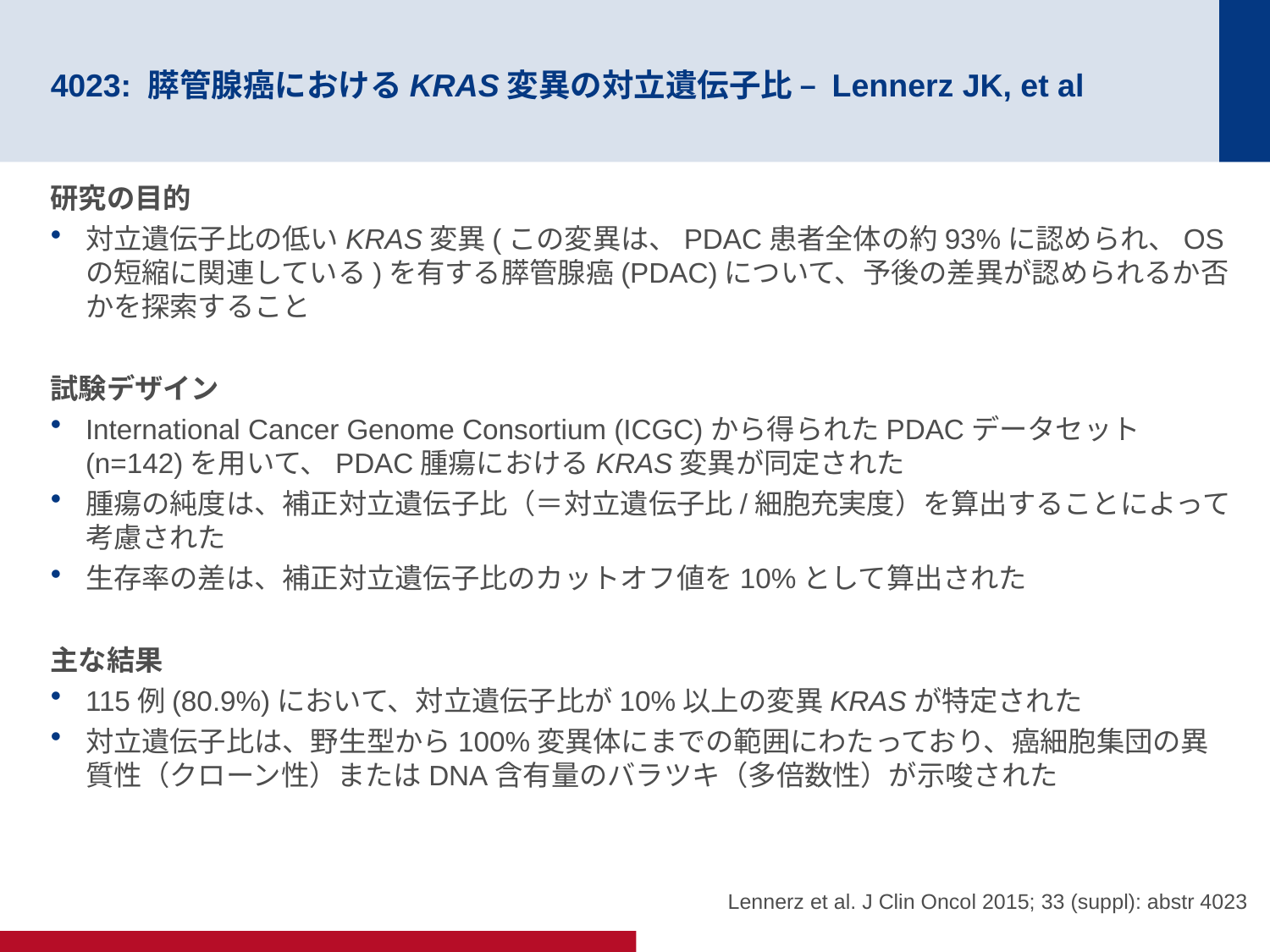

# 4023: 膵管腺癌におけるKRAS変異の対立遺伝子比 – Lennerz JK, et al
研究の目的
対立遺伝子比の低いKRAS変異(この変異は、PDAC患者全体の約93%に認められ、OSの短縮に関連している)を有する膵管腺癌(PDAC)について、予後の差異が認められるか否かを探索すること

試験デザイン
International Cancer Genome Consortium (ICGC)から得られたPDACデータセット(n=142)を用いて、PDAC腫瘍におけるKRAS変異が同定された
腫瘍の純度は、補正対立遺伝子比（＝対立遺伝子比/細胞充実度）を算出することによって考慮された
生存率の差は、補正対立遺伝子比のカットオフ値を10%として算出された

主な結果
115例(80.9%)において、対立遺伝子比が10%以上の変異KRASが特定された
対立遺伝子比は、野生型から100%変異体にまでの範囲にわたっており、癌細胞集団の異質性（クローン性）またはDNA含有量のバラツキ（多倍数性）が示唆された

Lennerz et al. J Clin Oncol 2015; 33 (suppl): abstr 4023